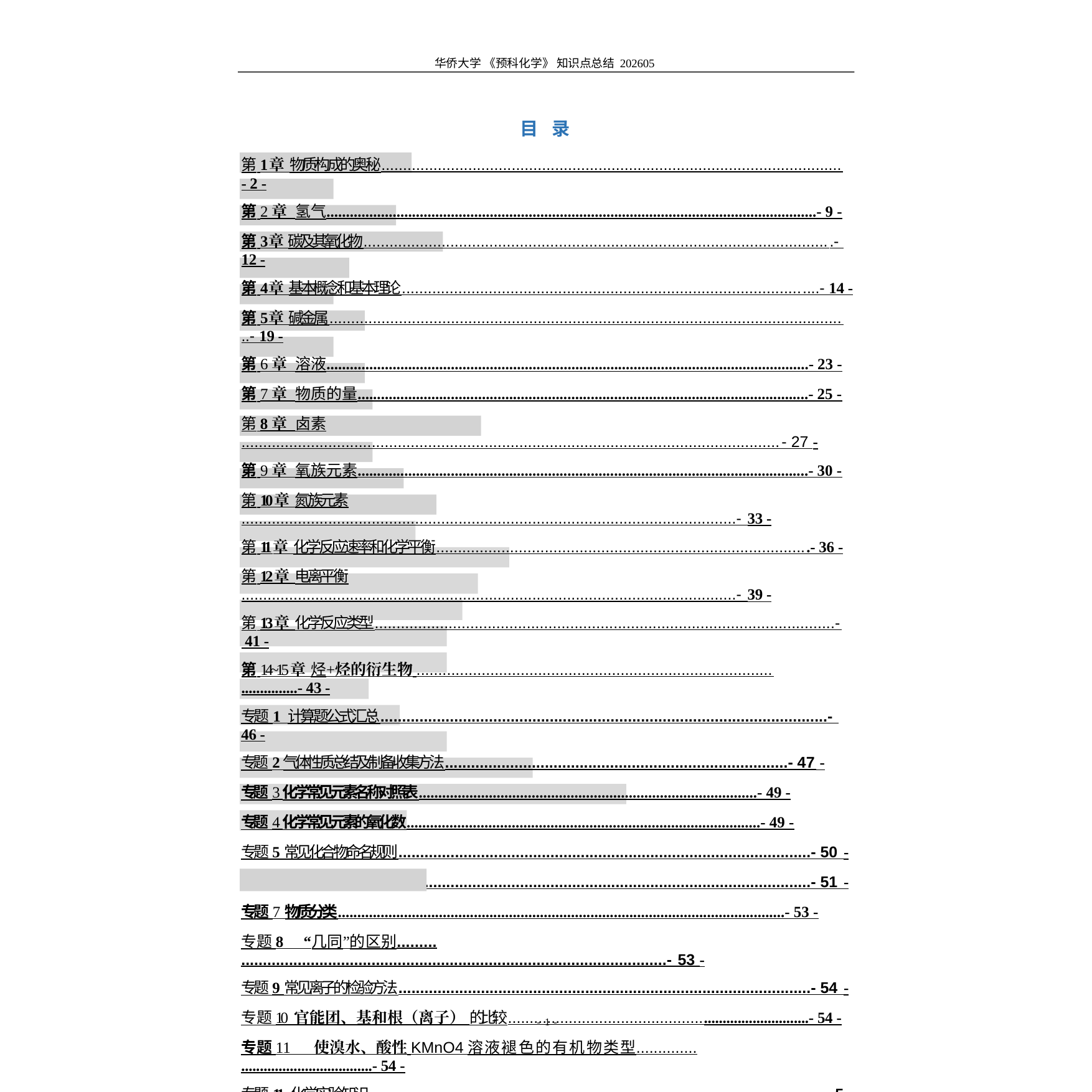

华侨大学 《预科化学》 知识点总结 202605

目  录
第 1 章  物质构成的奥秘..........................................................................................................- 2 -
第 2 章  氢气..............................................................................................................................- 9 -
第 3 章  碳及其氧化物............................................................................................................- 12 -
第 4 章  基本概念和基本理论................................................................................................- 14 -
第 5 章  碱金属........................................................................................................................- 19 -
第 6 章  溶液............................................................................................................................- 23 -
第 7 章  物质的量....................................................................................................................- 25 -
第 8 章  卤素............................................................................................................................- 27 -
第 9 章  氧族元素....................................................................................................................- 30 -
第 10 章  氮族元素..................................................................................................................- 33 -
第 11 章  化学反应速率和化学平衡......................................................................................- 36 -
第 12 章  电离平衡..................................................................................................................- 39 -
第 13 章  化学反应类型..........................................................................................................- 41 -
第 14~15 章  烃+烃的衍生物 .................................................................................................- 43 -
专题 1      计算题公式汇总.......................................................................................................- 46 -
专题 2      气体性质总结及制备收集方法...............................................................................- 47 -
专题 3      化学常见元素名称对照表.......................................................................................- 49 -
专题 4      化学常见元素的氧化数...........................................................................................- 49 -
专题 5      常见化合物命名规则...............................................................................................- 50 -
专题 6      常见化合物汉语命名...............................................................................................- 51 -
专题 7      物质分类...................................................................................................................- 53 -
专题 8     “几同”的区别...........................................................................................................- 53 -
专题 9      常见离子的检验方法...............................................................................................- 54 -
专题 10      官能团、基和根（离子） 的比较.........................................................................- 54 -
专题 11      使溴水、酸性 KMnO4 溶液褪色的有机物类型.................................................- 54 -

专题 11      化学实验知识.........................................................................................................- 55 -

- 1 -